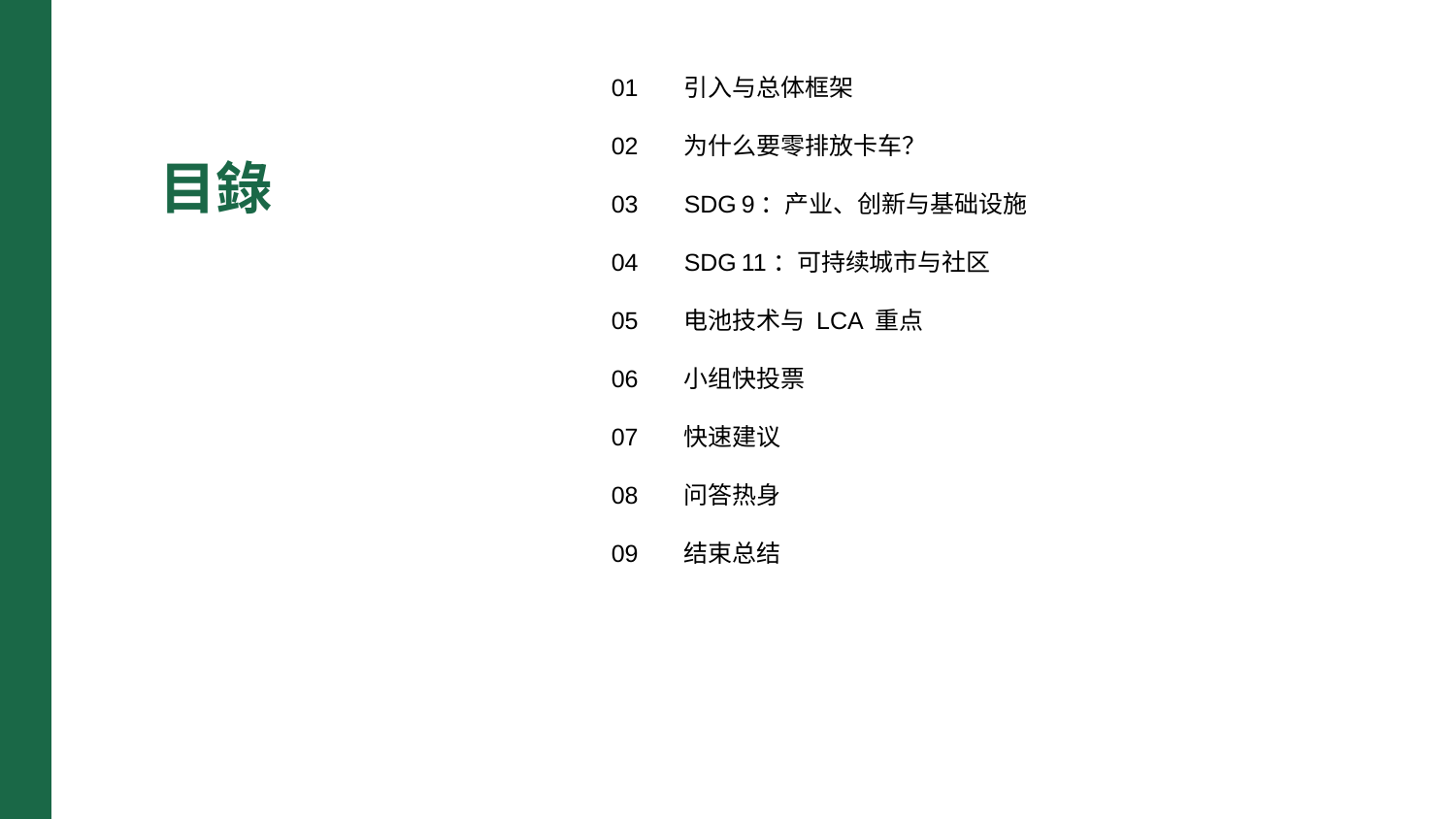

01
引入与总体框架
目錄
02
为什么要零排放卡车？
03
SDG 9：产业、创新与基础设施
04
SDG 11：可持续城市与社区
05
电池技术与 LCA 重点
06
小组快投票
07
快速建议
08
问答热身
09
结束总结